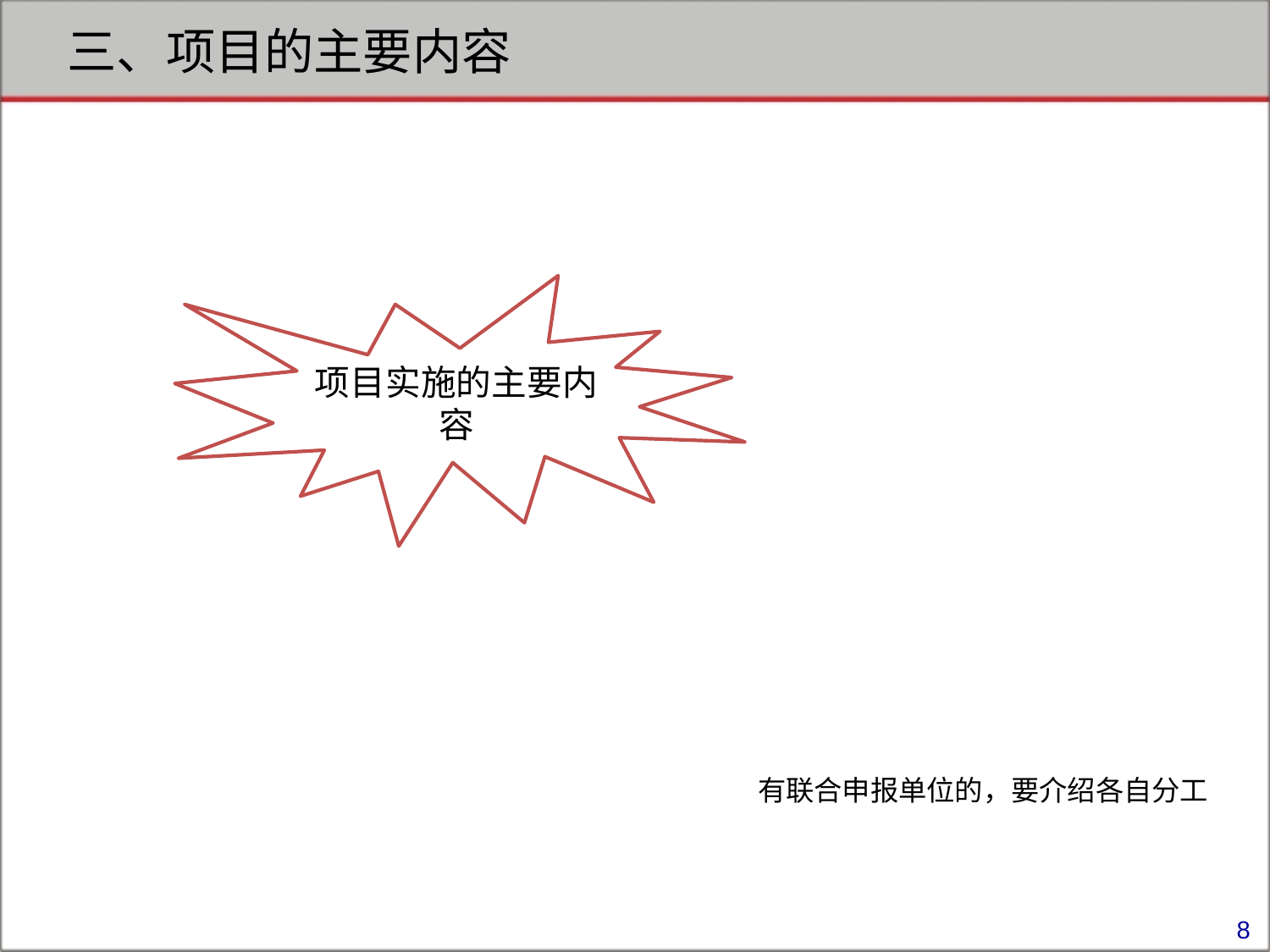

三、项目的主要内容
项目实施的主要内容
有联合申报单位的，要介绍各自分工